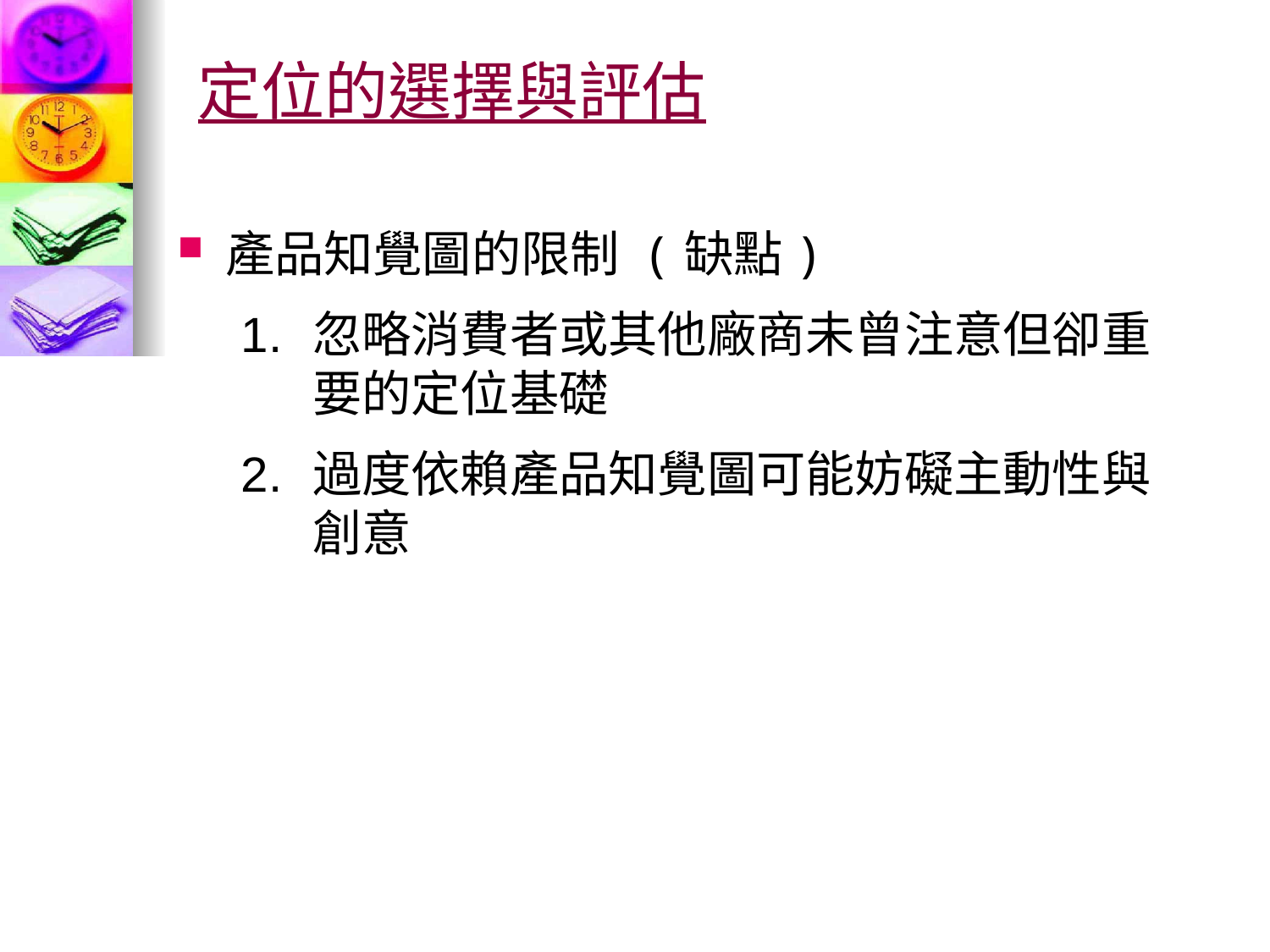

# 定位的選擇與評估
產品知覺圖的限制 (缺點)
忽略消費者或其他廠商未曾注意但卻重要的定位基礎
過度依賴產品知覺圖可能妨礙主動性與創意